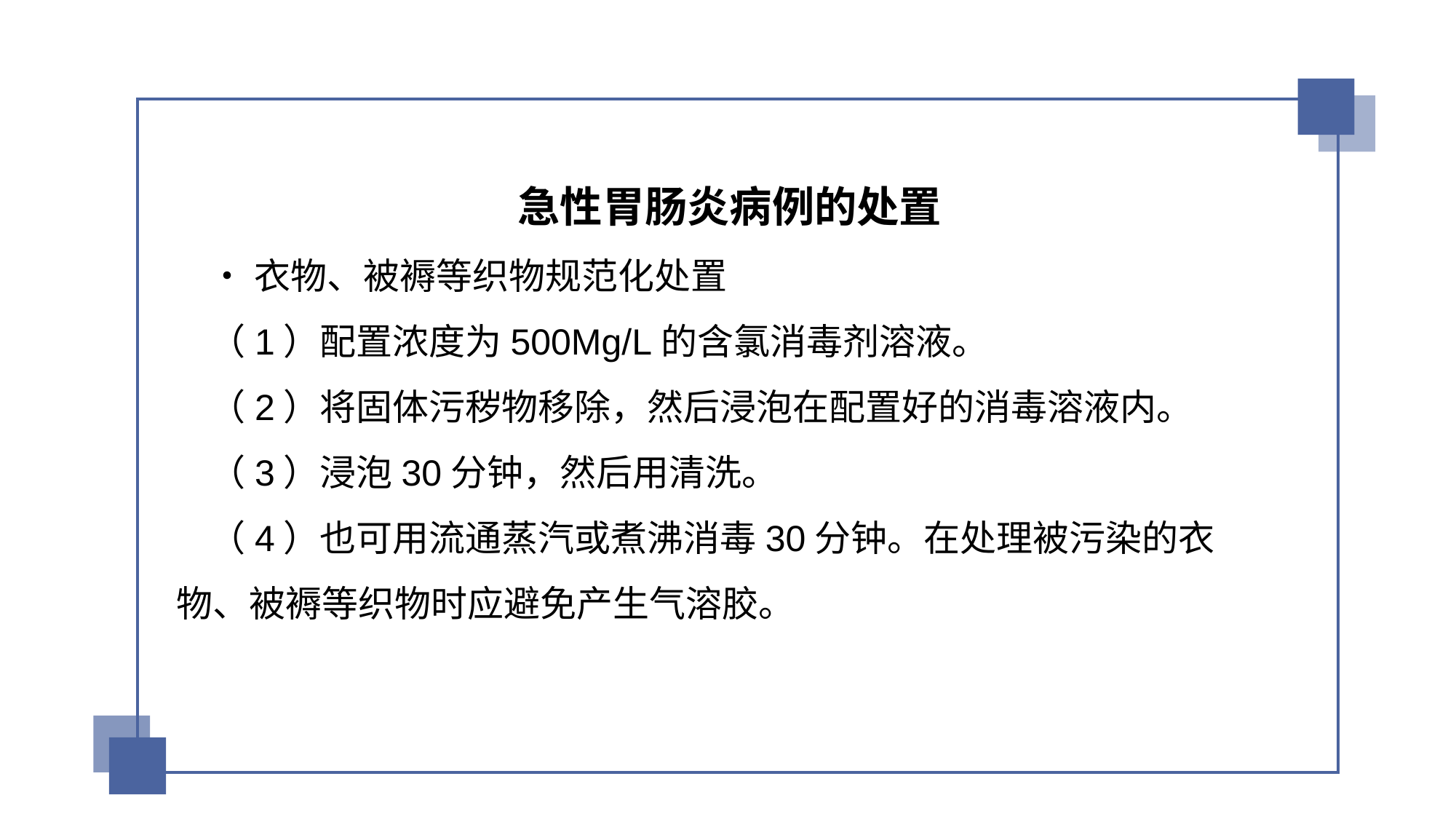

北京市朝阳区疾病预防控制中心

急性胃肠炎病例的处置
    •衣物、被褥等织物规范化处置
   （1）配置浓度为500Mg/L的含氯消毒剂溶液。
   （2）将固体污秽物移除，然后浸泡在配置好的消毒溶液内。
   （3）浸泡30分钟，然后用清洗。
   （4）也可用流通蒸汽或煮沸消毒30分钟。在处理被污染的衣物、被褥等织物时应避免产生气溶胶。